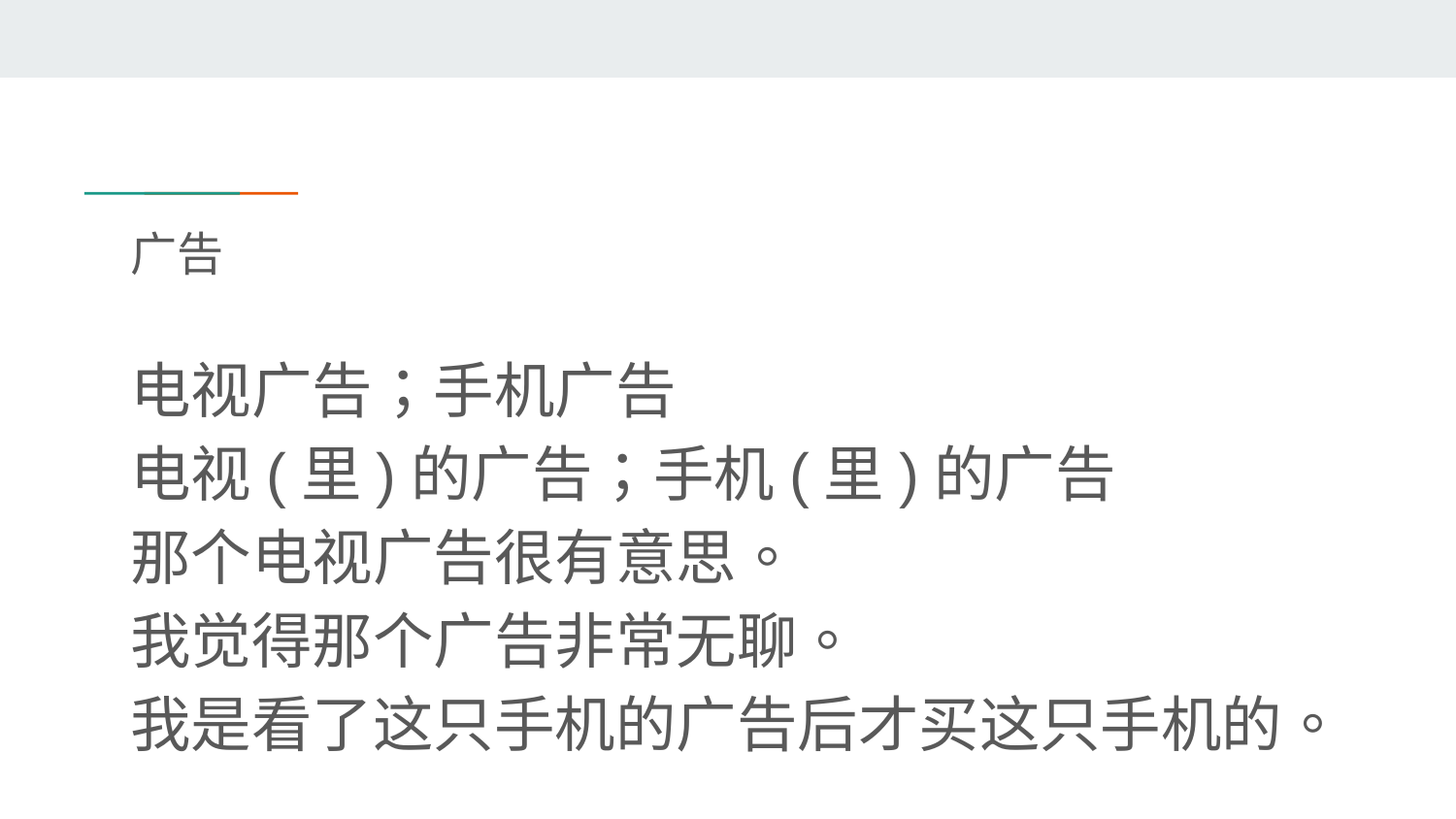

# 广告
电视广告；手机广告
电视(里)的广告；手机(里)的广告
那个电视广告很有意思。
我觉得那个广告非常无聊。
我是看了这只手机的广告后才买这只手机的。